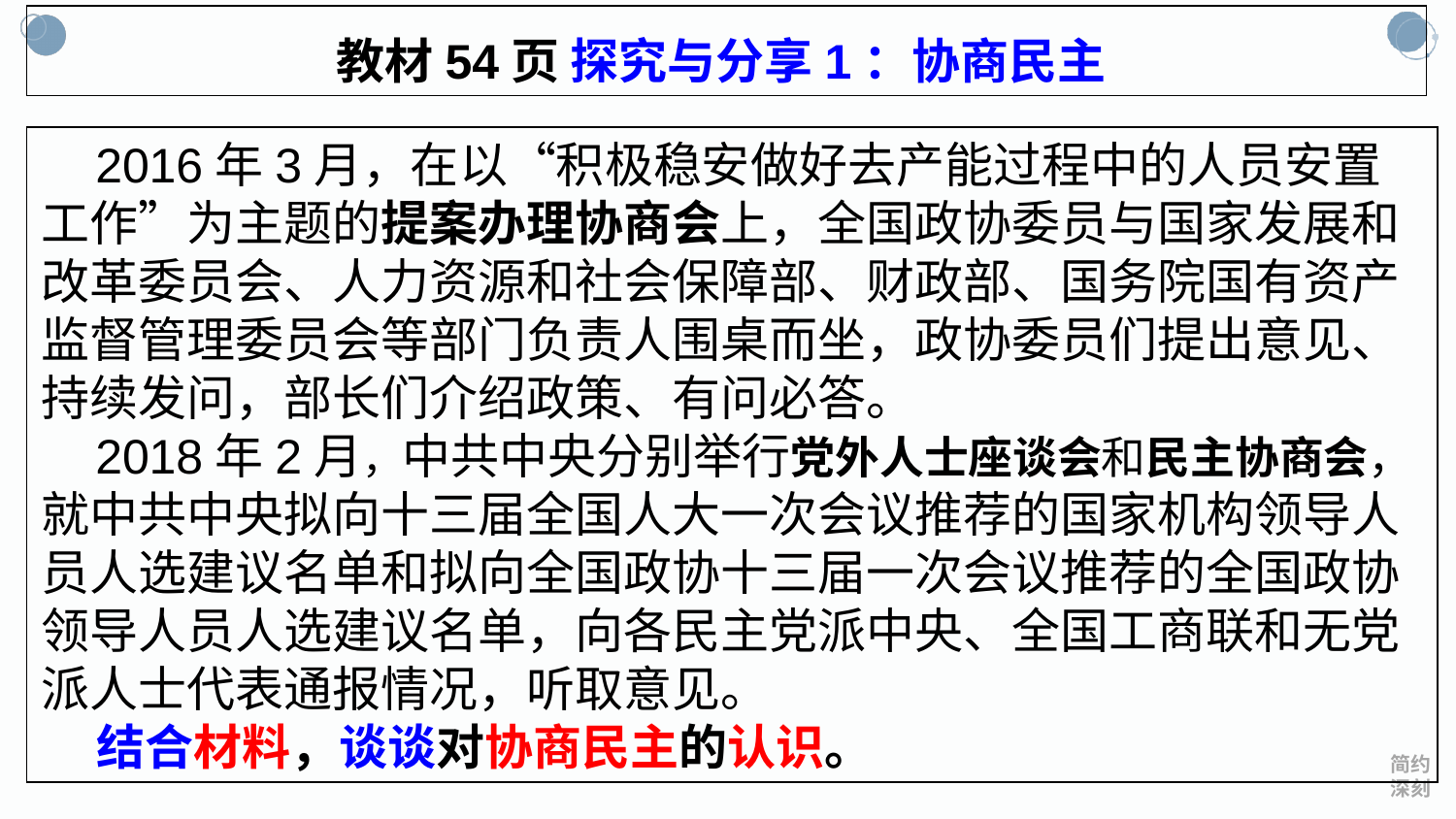

教材54页 探究与分享1：协商民主
    2016年3月，在以“积极稳安做好去产能过程中的人员安置工作”为主题的提案办理协商会上，全国政协委员与国家发展和改革委员会、人力资源和社会保障部、财政部、国务院国有资产监督管理委员会等部门负责人围桌而坐，政协委员们提出意见、持续发问，部长们介绍政策、有问必答。
    2018年2月，中共中央分别举行党外人士座谈会和民主协商会，就中共中央拟向十三届全国人大一次会议推荐的国家机构领导人员人选建议名单和拟向全国政协十三届一次会议推荐的全国政协领导人员人选建议名单，向各民主党派中央、全国工商联和无党派人士代表通报情况，听取意见。
    结合材料，谈谈对协商民主的认识。